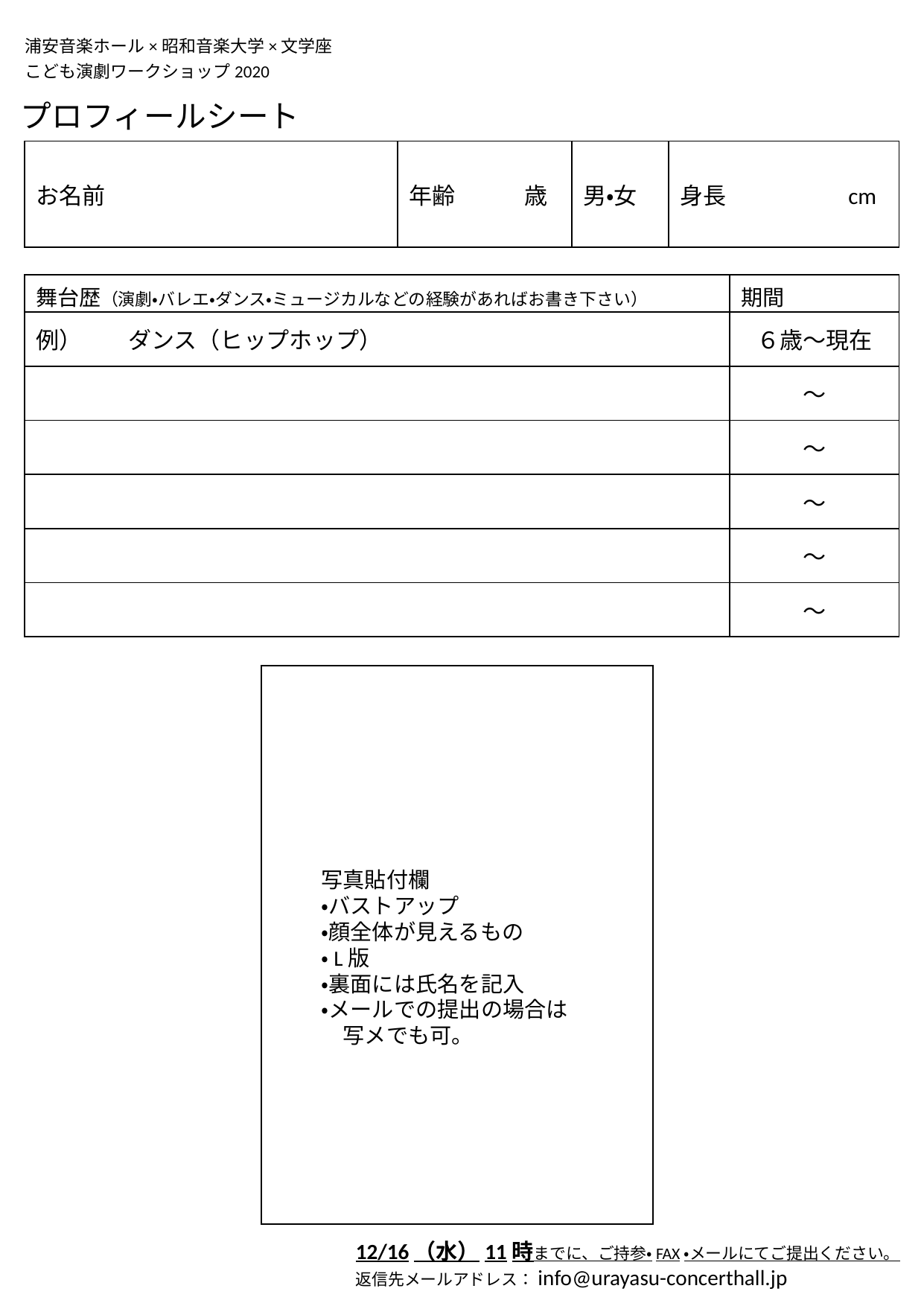

浦安音楽ホール×昭和音楽大学×文学座
こども演劇ワークショップ2020
プロフィールシート
| お名前 | 年齢　　　歳 | 男・女 | 身長　　　　　cm |
| --- | --- | --- | --- |
| 舞台歴（演劇・バレエ・ダンス・ミュージカルなどの経験があればお書き下さい） | 期間 |
| --- | --- |
| 例）　　ダンス（ヒップホップ） | ６歳～現在 |
|  | ～ |
|  | ～ |
|  | ～ |
|  | ～ |
|  | ～ |

写真貼付欄
・バストアップ
・顔全体が見えるもの
・L版
・裏面には氏名を記入
・メールでの提出の場合は
　写メでも可。
12/16（水）11時までに、ご持参・FAX・メールにてご提出ください。
返信先メールアドレス：info@urayasu-concerthall.jp